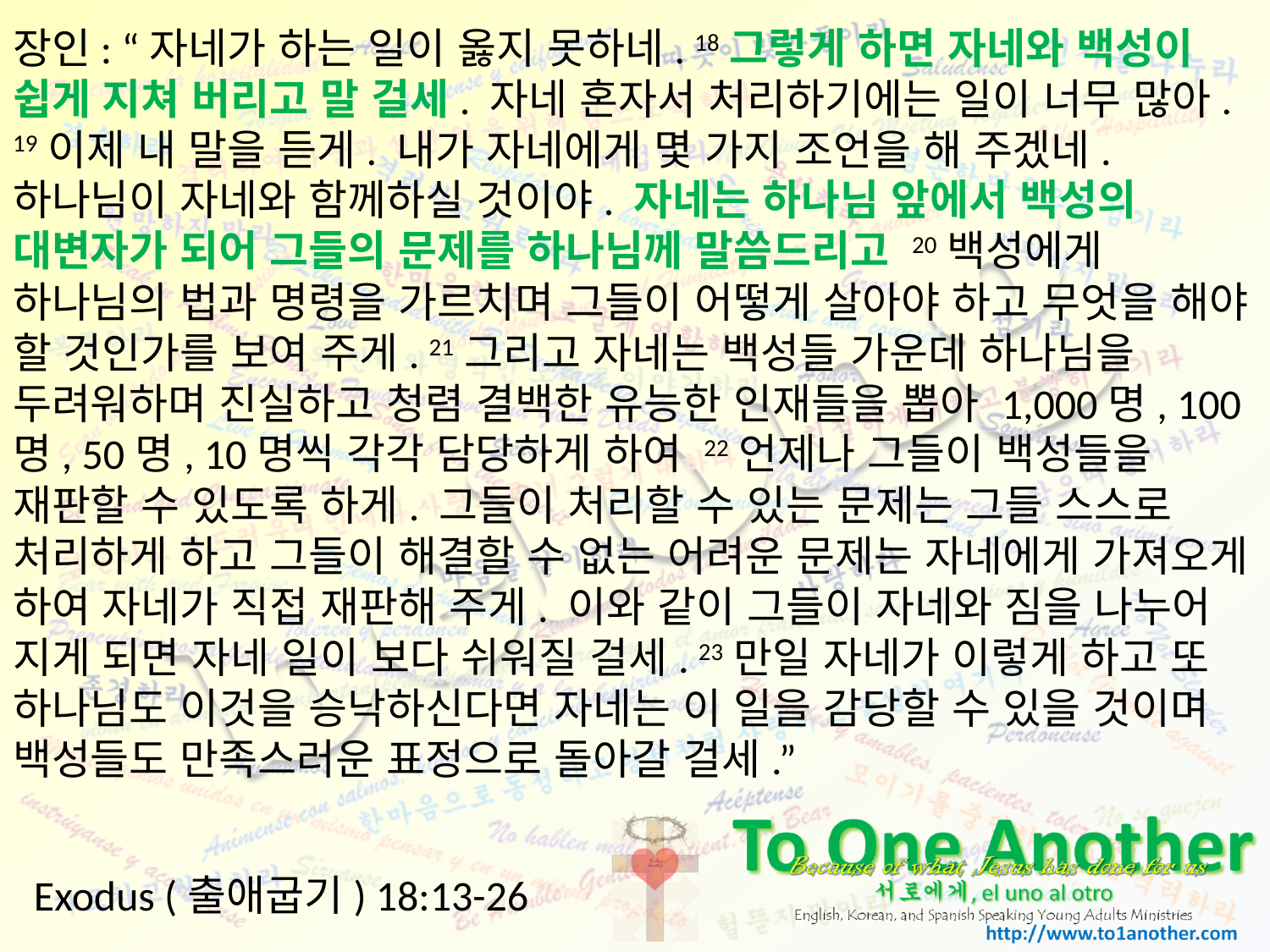

장인: “자네가 하는 일이 옳지 못하네. 18그렇게 하면 자네와 백성이 쉽게 지쳐 버리고 말 걸세. 자네 혼자서 처리하기에는 일이 너무 많아. 19이제 내 말을 듣게. 내가 자네에게 몇 가지 조언을 해 주겠네. 하나님이 자네와 함께하실 것이야. 자네는 하나님 앞에서 백성의 대변자가 되어 그들의 문제를 하나님께 말씀드리고 20백성에게 하나님의 법과 명령을 가르치며 그들이 어떻게 살아야 하고 무엇을 해야 할 것인가를 보여 주게. 21그리고 자네는 백성들 가운데 하나님을 두려워하며 진실하고 청렴 결백한 유능한 인재들을 뽑아 1,000명, 100명, 50명, 10명씩 각각 담당하게 하여 22언제나 그들이 백성들을 재판할 수 있도록 하게. 그들이 처리할 수 있는 문제는 그들 스스로 처리하게 하고 그들이 해결할 수 없는 어려운 문제는 자네에게 가져오게 하여 자네가 직접 재판해 주게. 이와 같이 그들이 자네와 짐을 나누어 지게 되면 자네 일이 보다 쉬워질 걸세. 23만일 자네가 이렇게 하고 또 하나님도 이것을 승낙하신다면 자네는 이 일을 감당할 수 있을 것이며 백성들도 만족스러운 표정으로 돌아갈 걸세.”
# Exodus (출애굽기) 18:13-26